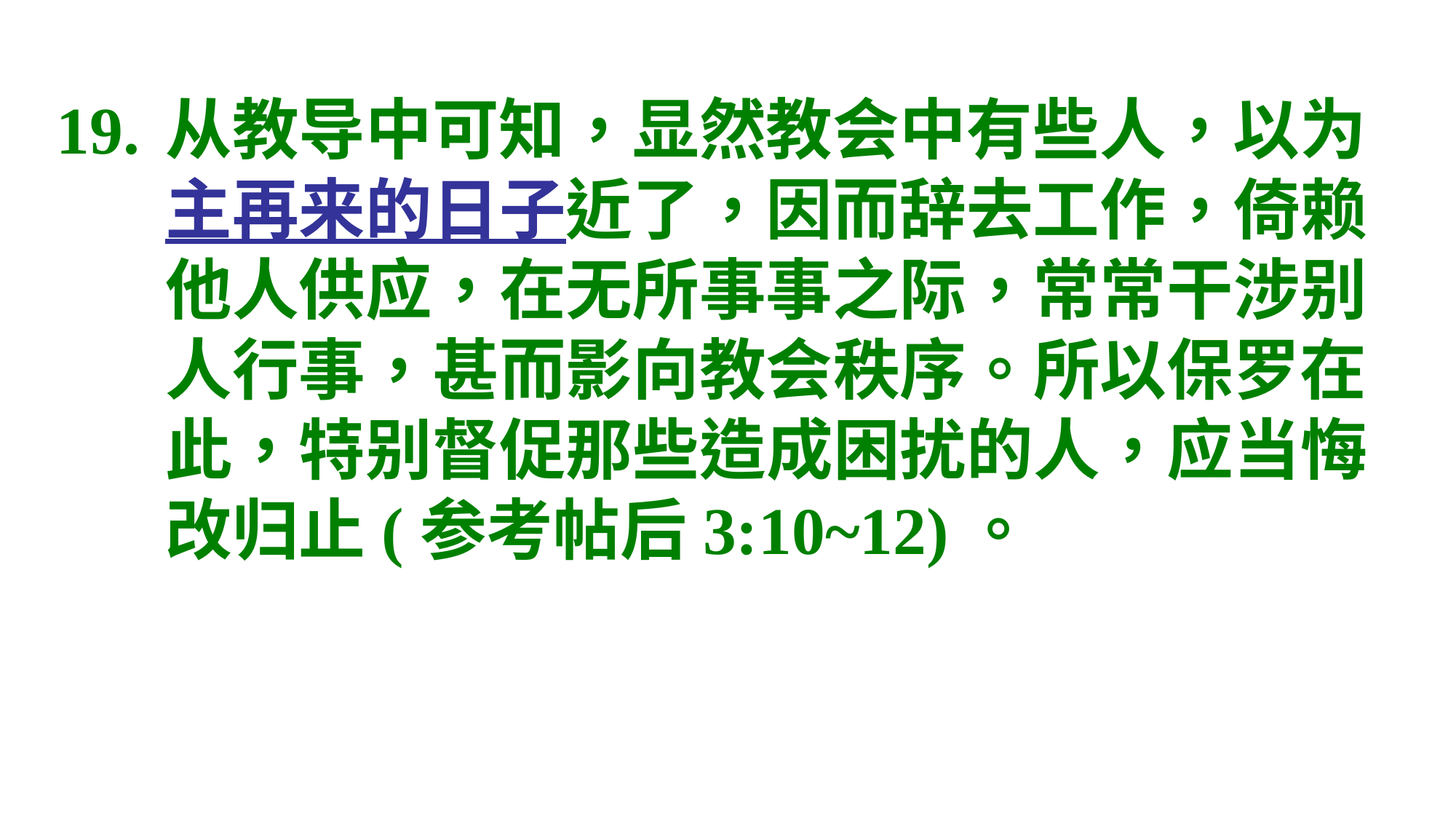

19.	从教导中可知，显然教会中有些人，以为主再来的日子近了，因而辞去工作，倚赖他人供应，在无所事事之际，常常干涉别人行事，甚而影向教会秩序。所以保罗在此，特别督促那些造成困扰的人，应当悔改归止(参考帖后3:10~12)。